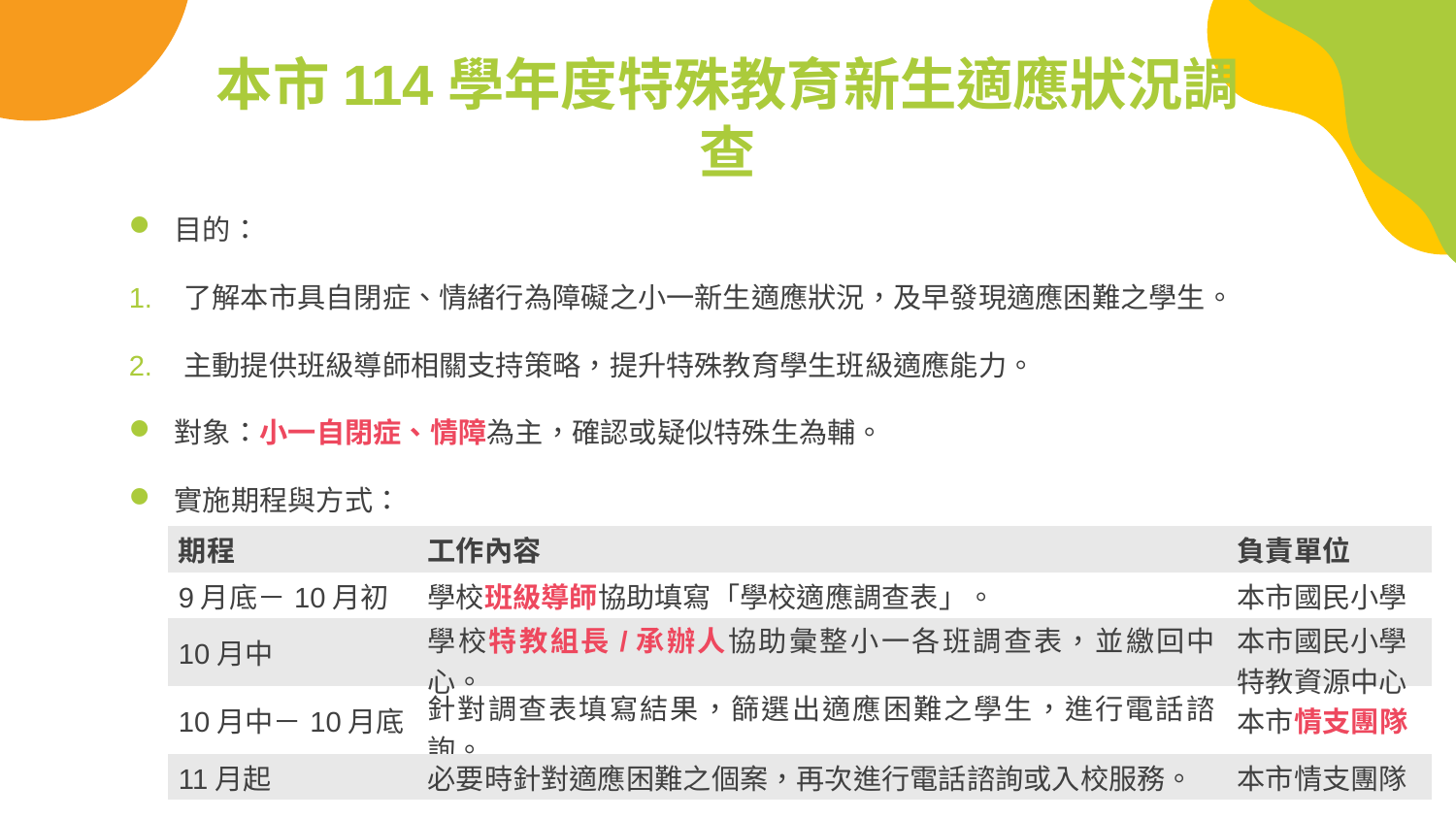

# 本市114學年度特殊教育新生適應狀況調查
目的：
了解本市具自閉症、情緒行為障礙之小一新生適應狀況，及早發現適應困難之學生。
主動提供班級導師相關支持策略，提升特殊教育學生班級適應能力。
對象：小一自閉症、情障為主，確認或疑似特殊生為輔。
實施期程與方式：
| 期程 | 工作內容 | 負責單位 |
| --- | --- | --- |
| 9月底－10月初 | 學校班級導師協助填寫「學校適應調查表」。 | 本市國民小學 |
| 10月中 | 學校特教組長/承辦人協助彙整小一各班調查表，並繳回中心。 | 本市國民小學 特教資源中心 |
| 10月中－10月底 | 針對調查表填寫結果，篩選出適應困難之學生，進行電話諮詢。 | 本市情支團隊 |
| 11月起 | 必要時針對適應困難之個案，再次進行電話諮詢或入校服務。 | 本市情支團隊 |